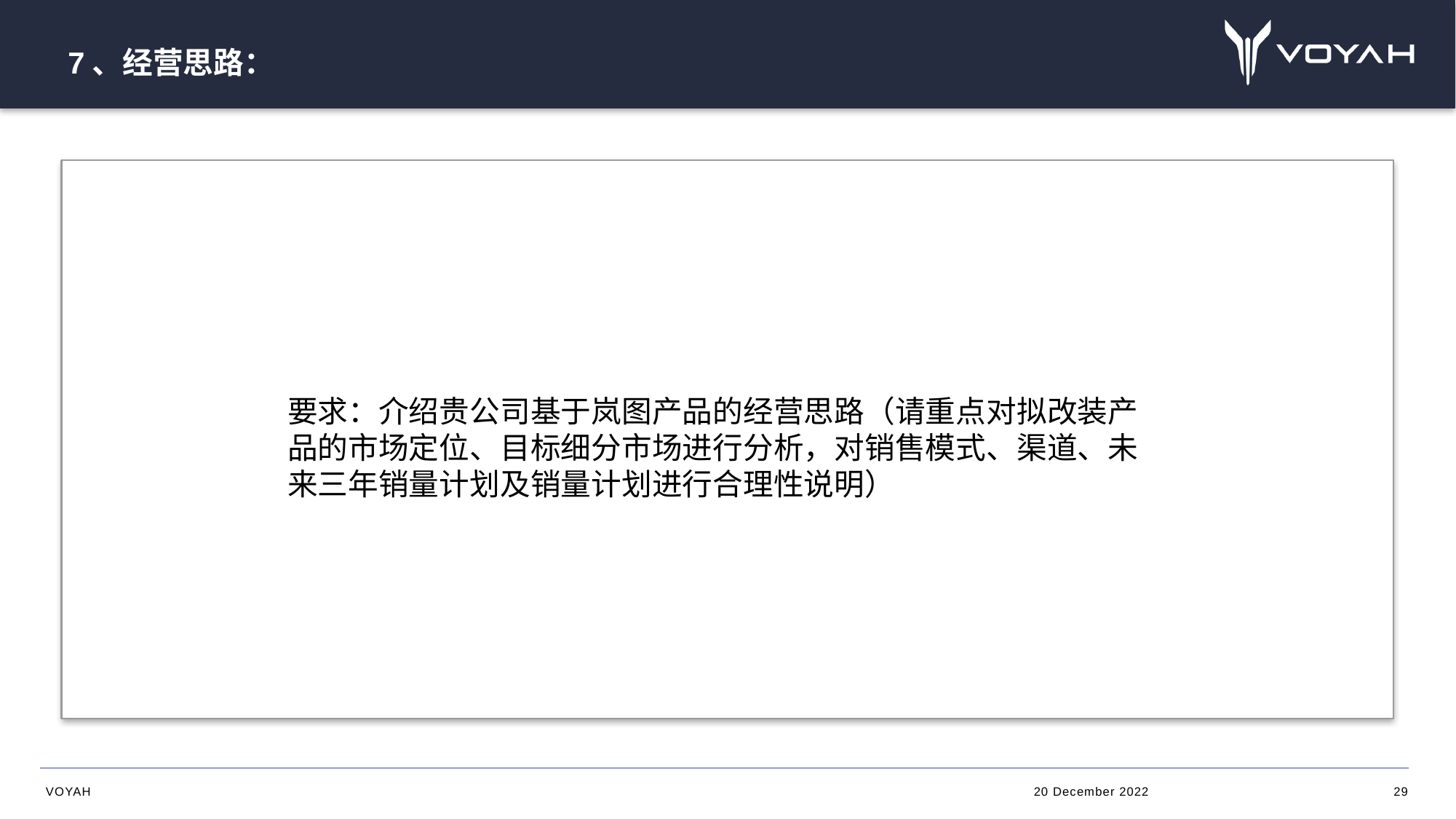

7、经营思路：

要求：介绍贵公司基于岚图产品的经营思路（请重点对拟改装产品的市场定位、目标细分市场进行分析，对销售模式、渠道、未来三年销量计划及销量计划进行合理性说明）